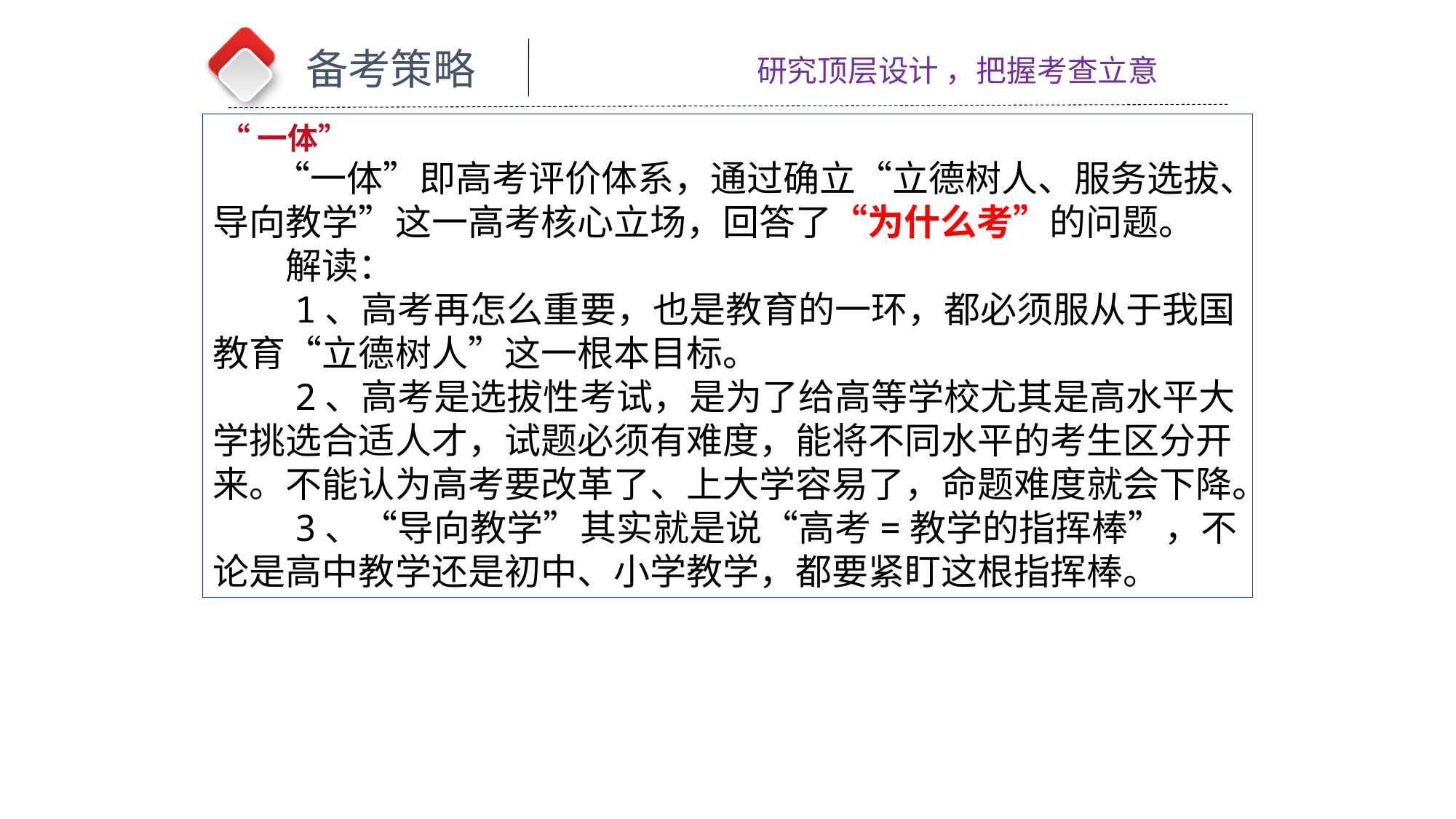

备考策略
研究顶层设计 ，把握考查立意

 “一体”
　　“一体”即高考评价体系，通过确立“立德树人、服务选拔、导向教学”这一高考核心立场，回答了“为什么考”的问题。
　　解读：
　　1、高考再怎么重要，也是教育的一环，都必须服从于我国教育“立德树人”这一根本目标。
　　2、高考是选拔性考试，是为了给高等学校尤其是高水平大学挑选合适人才，试题必须有难度，能将不同水平的考生区分开来。不能认为高考要改革了、上大学容易了，命题难度就会下降。
　　3、“导向教学”其实就是说“高考=教学的指挥棒”，不论是高中教学还是初中、小学教学，都要紧盯这根指挥棒。